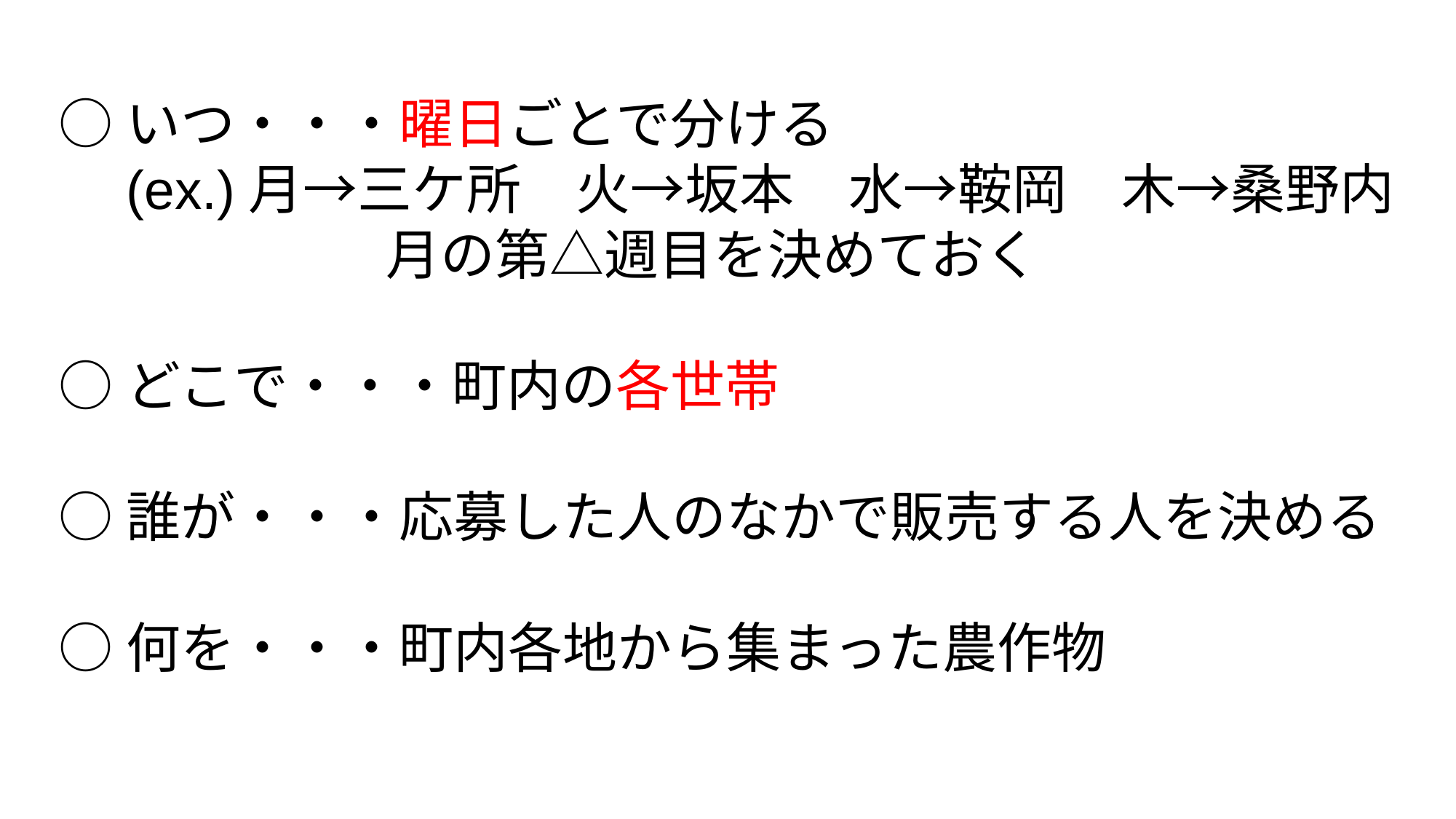

○いつ・・・曜日ごとで分ける
　(ex.)月→三ケ所　火→坂本　水→鞍岡　木→桑野内
　　　　　　月の第△週目を決めておく

○どこで・・・町内の各世帯

○誰が・・・応募した人のなかで販売する人を決める

○何を・・・町内各地から集まった農作物